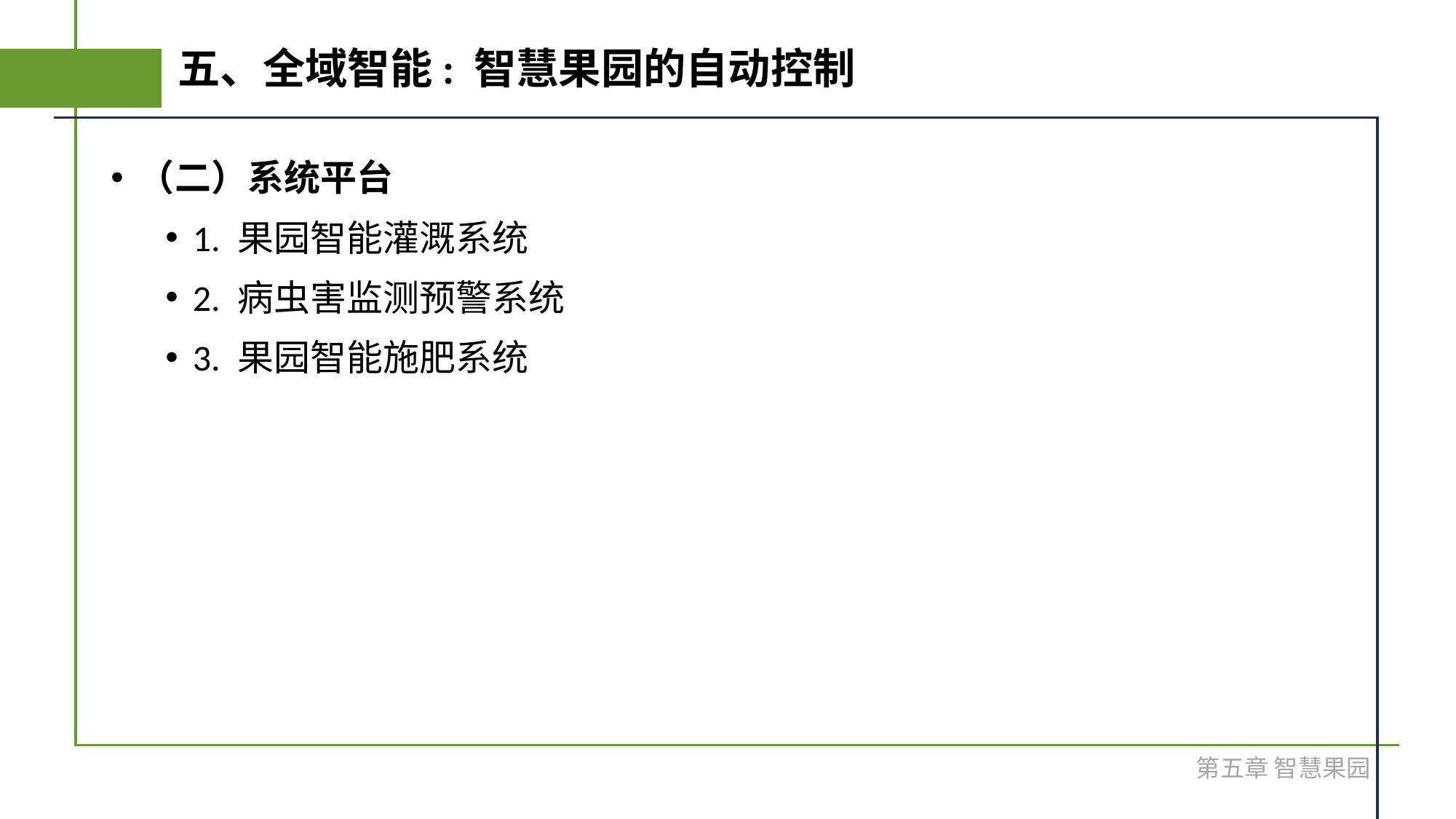

# 五、全域智能: 智慧果园的自动控制
（二）系统平台
1. 果园智能灌溉系统
2. 病虫害监测预警系统
3. 果园智能施肥系统
第五章 智慧果园